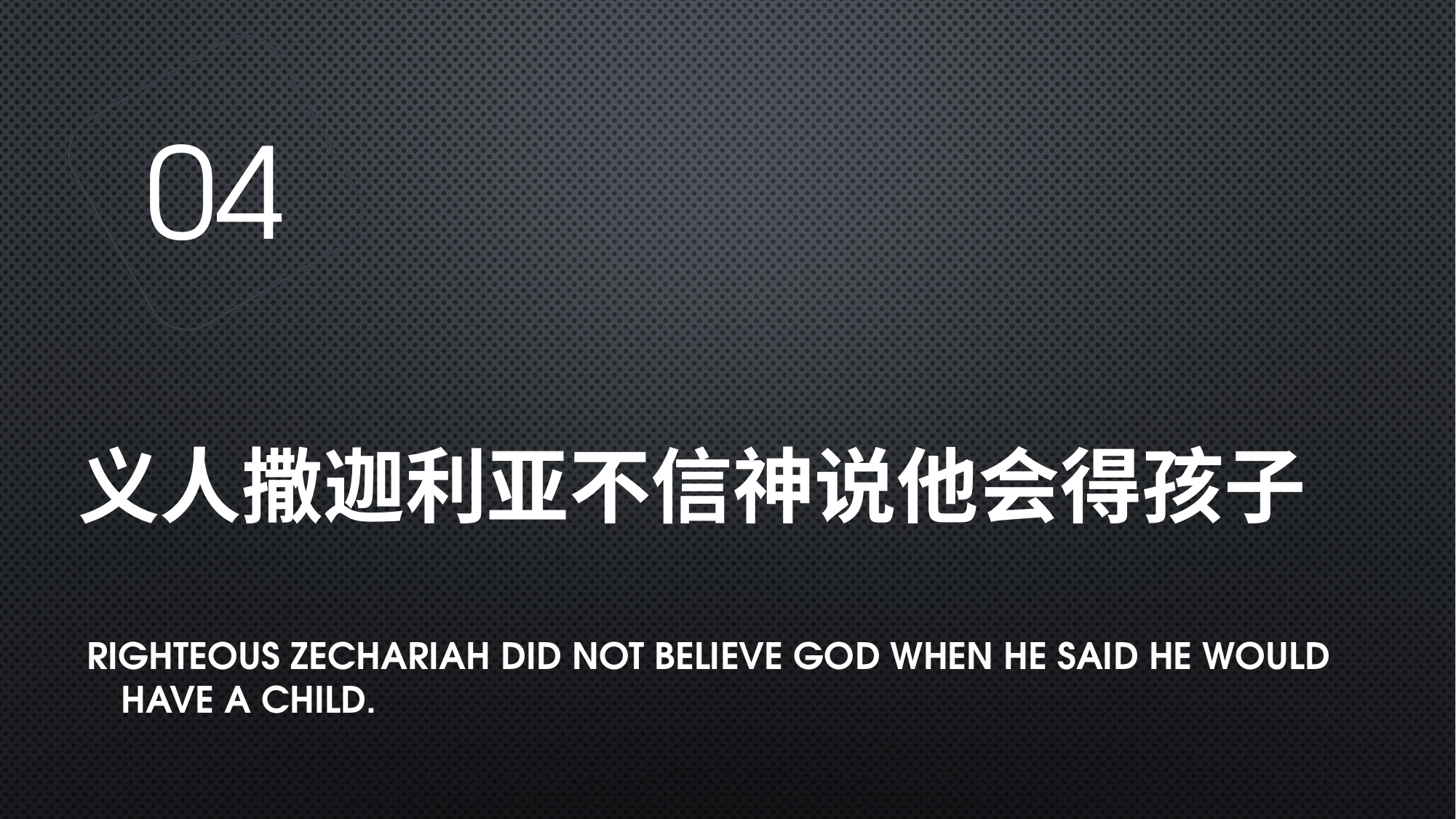

04
# 义人撒迦利亚不信神说他会得孩子
Righteous Zechariah did not believe God when He said he would have a child.